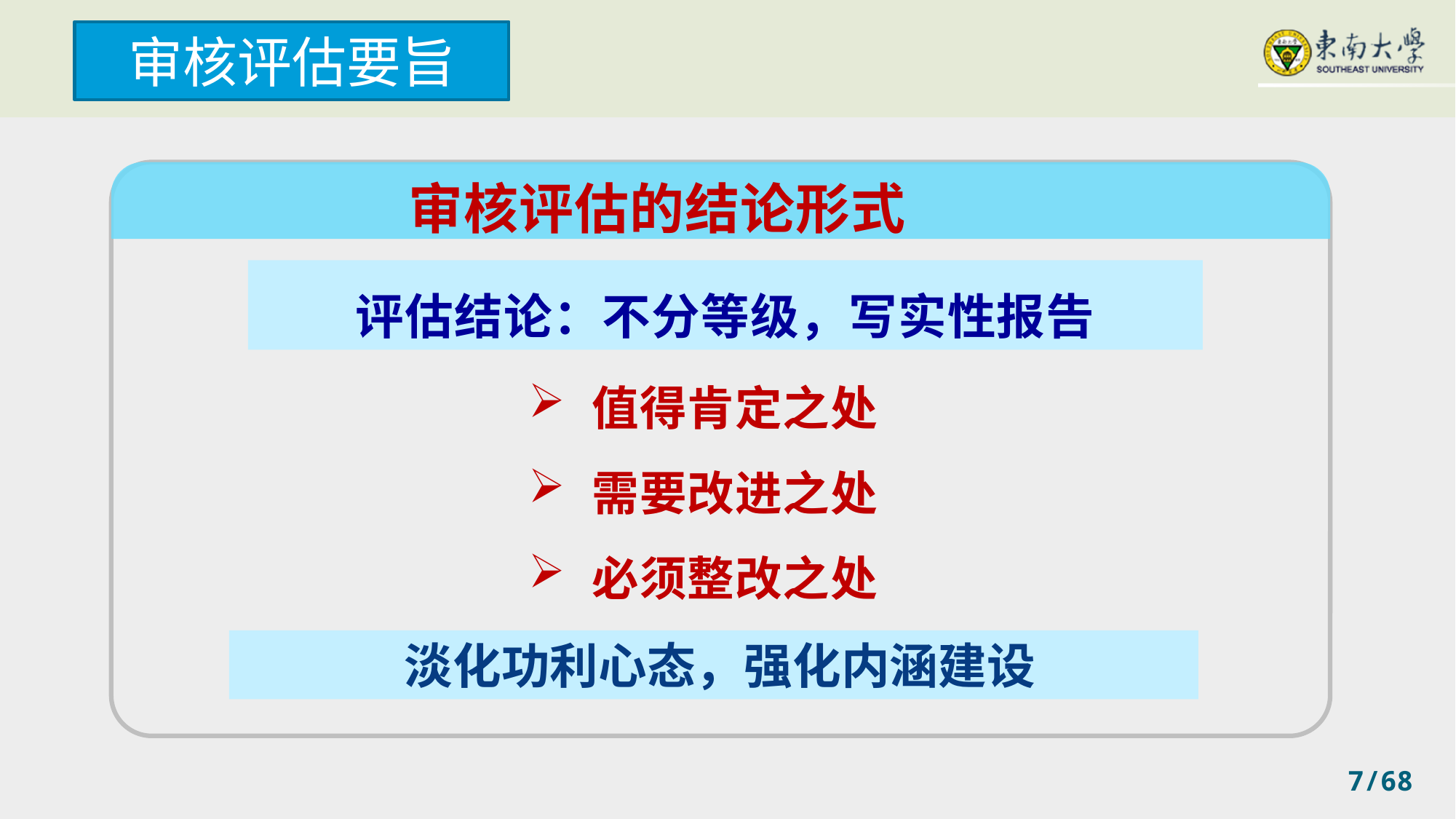

审核评估要旨

审核评估的结论形式
评估结论：不分等级，写实性报告
 值得肯定之处
 需要改进之处
 必须整改之处
 淡化功利心态，强化内涵建设